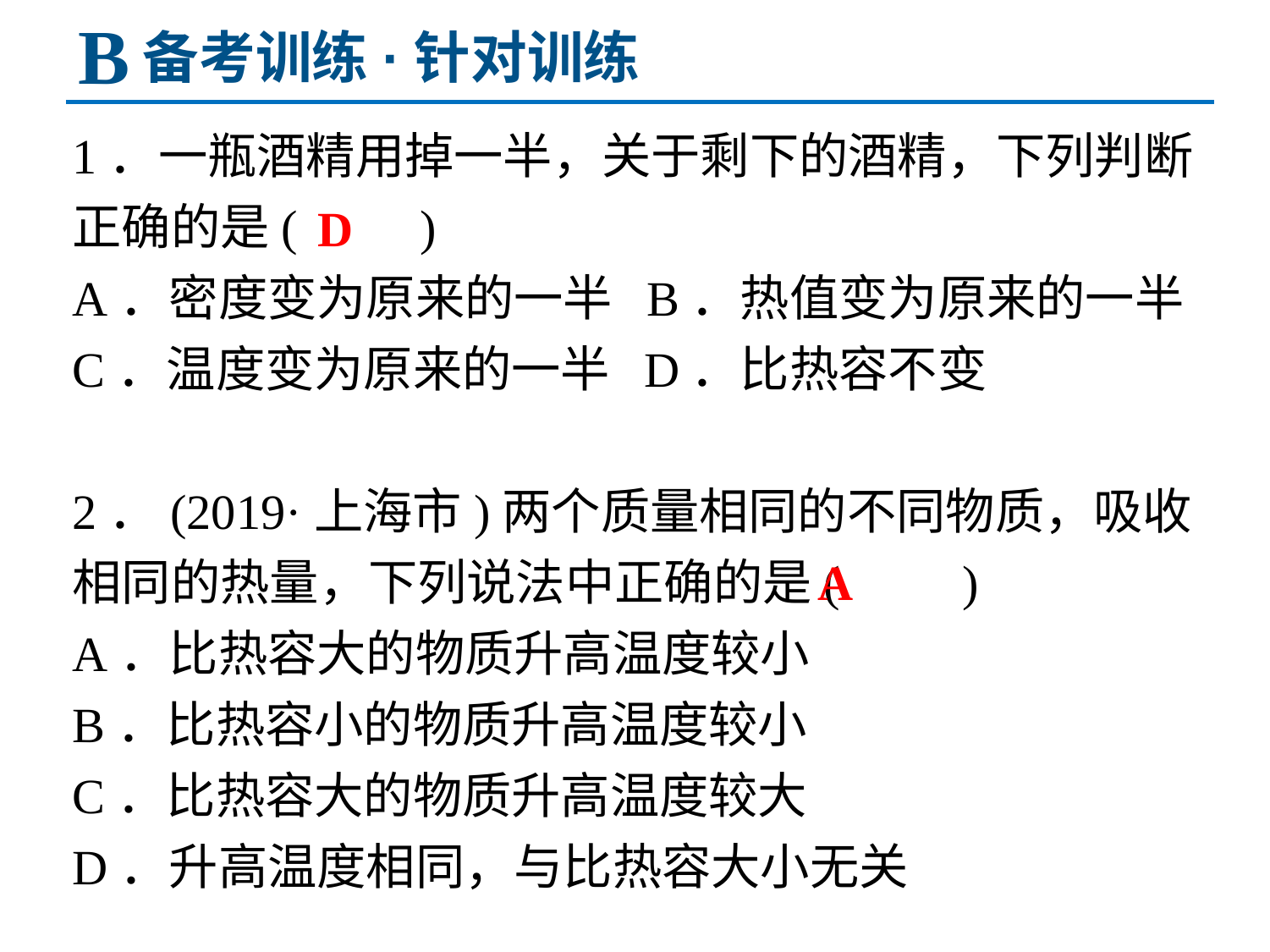

B
备考训练·针对训练
1．一瓶酒精用掉一半，关于剩下的酒精，下列判断正确的是(　　)
A．密度变为原来的一半  B．热值变为原来的一半
C．温度变为原来的一半  D．比热容不变

2．(2019·上海市)两个质量相同的不同物质，吸收相同的热量，下列说法中正确的是(　　)
A．比热容大的物质升高温度较小
B．比热容小的物质升高温度较小
C．比热容大的物质升高温度较大
D．升高温度相同，与比热容大小无关
D
A